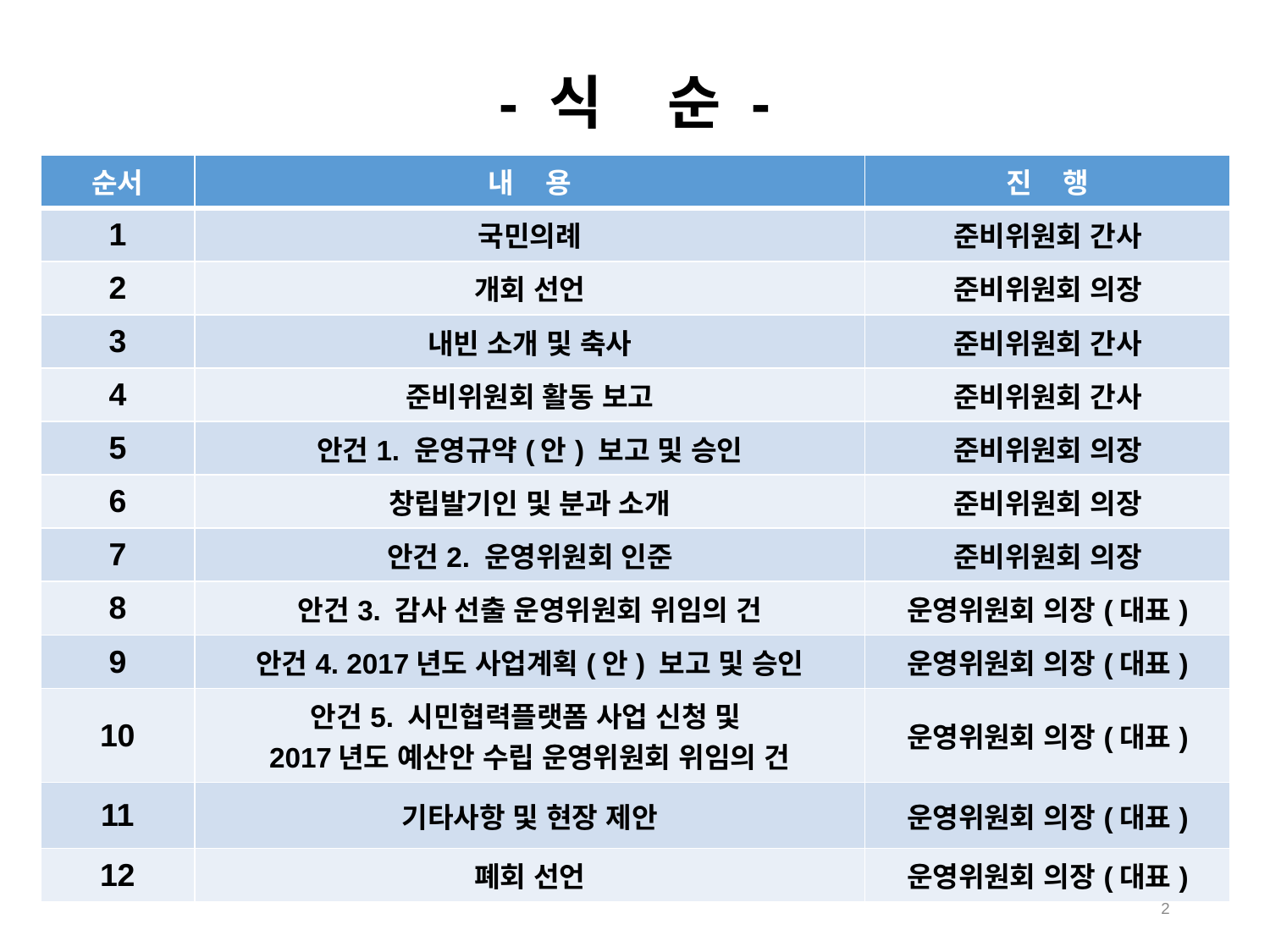

# - 식    순 -
| 순서 | 내 용 | 진 행 |
| --- | --- | --- |
| 1 | 국민의례 | 준비위원회 간사 |
| 2 | 개회 선언 | 준비위원회 의장 |
| 3 | 내빈 소개 및 축사 | 준비위원회 간사 |
| 4 | 준비위원회 활동 보고 | 준비위원회 간사 |
| 5 | 안건1. 운영규약(안) 보고 및 승인 | 준비위원회 의장 |
| 6 | 창립발기인 및 분과 소개 | 준비위원회 의장 |
| 7 | 안건2. 운영위원회 인준 | 준비위원회 의장 |
| 8 | 안건3. 감사 선출 운영위원회 위임의 건 | 운영위원회 의장(대표) |
| 9 | 안건4. 2017년도 사업계획(안) 보고 및 승인 | 운영위원회 의장(대표) |
| 10 | 안건5. 시민협력플랫폼 사업 신청 및 2017년도 예산안 수립 운영위원회 위임의 건 | 운영위원회 의장(대표) |
| 11 | 기타사항 및 현장 제안 | 운영위원회 의장(대표) |
| 12 | 폐회 선언 | 운영위원회 의장(대표) |
2